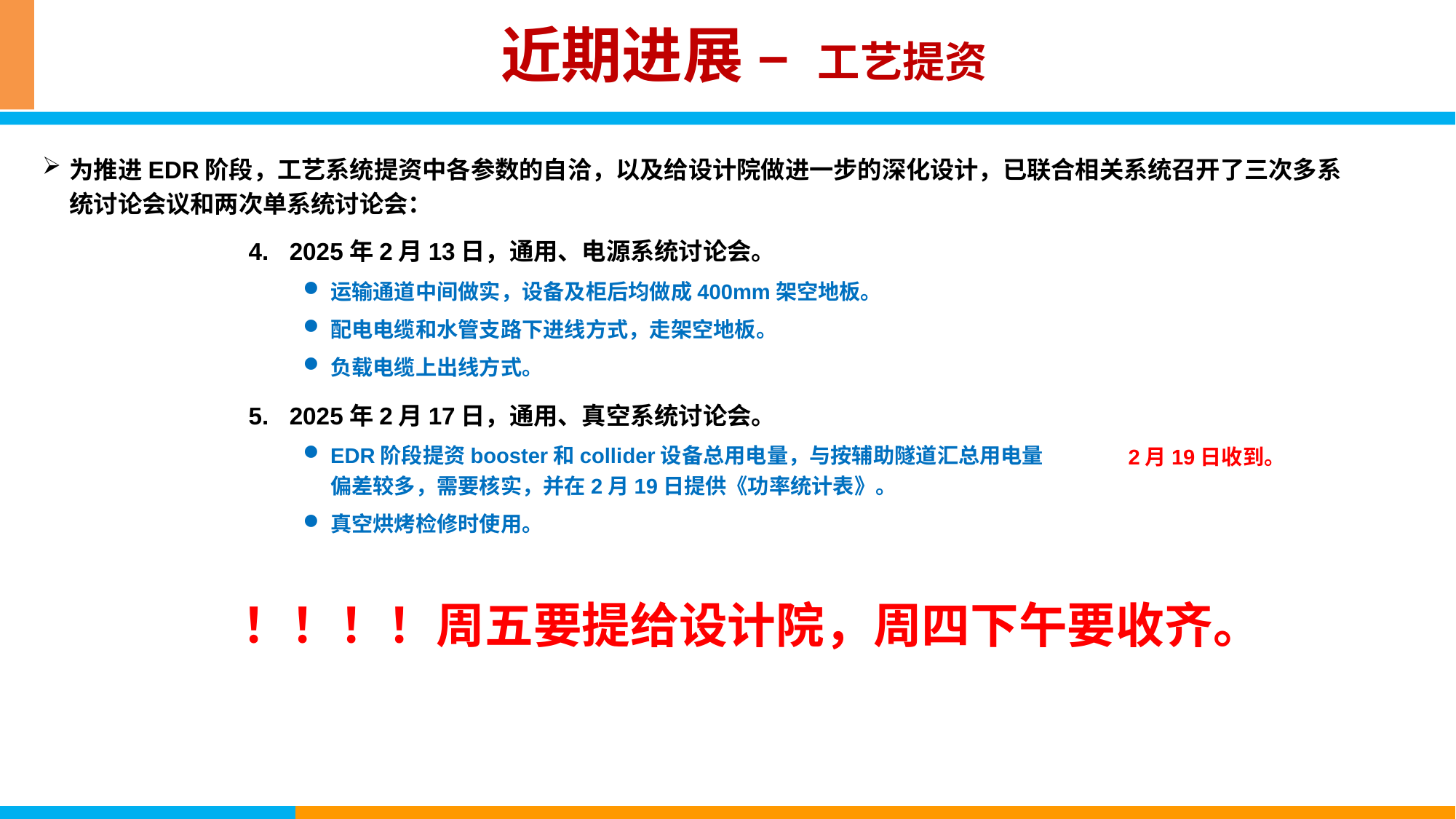

近期进展 –  工艺提资
为推进EDR阶段，工艺系统提资中各参数的自洽，以及给设计院做进一步的深化设计，已联合相关系统召开了三次多系统讨论会议和两次单系统讨论会：
2025年2月13日，通用、电源系统讨论会。
运输通道中间做实，设备及柜后均做成400mm架空地板。
配电电缆和水管支路下进线方式，走架空地板。
负载电缆上出线方式。
2025年2月17日，通用、真空系统讨论会。
EDR阶段提资booster和collider设备总用电量，与按辅助隧道汇总用电量偏差较多，需要核实，并在2月19日提供《功率统计表》。
真空烘烤检修时使用。
2月19日收到。

！！！！周五要提给设计院，周四下午要收齐。